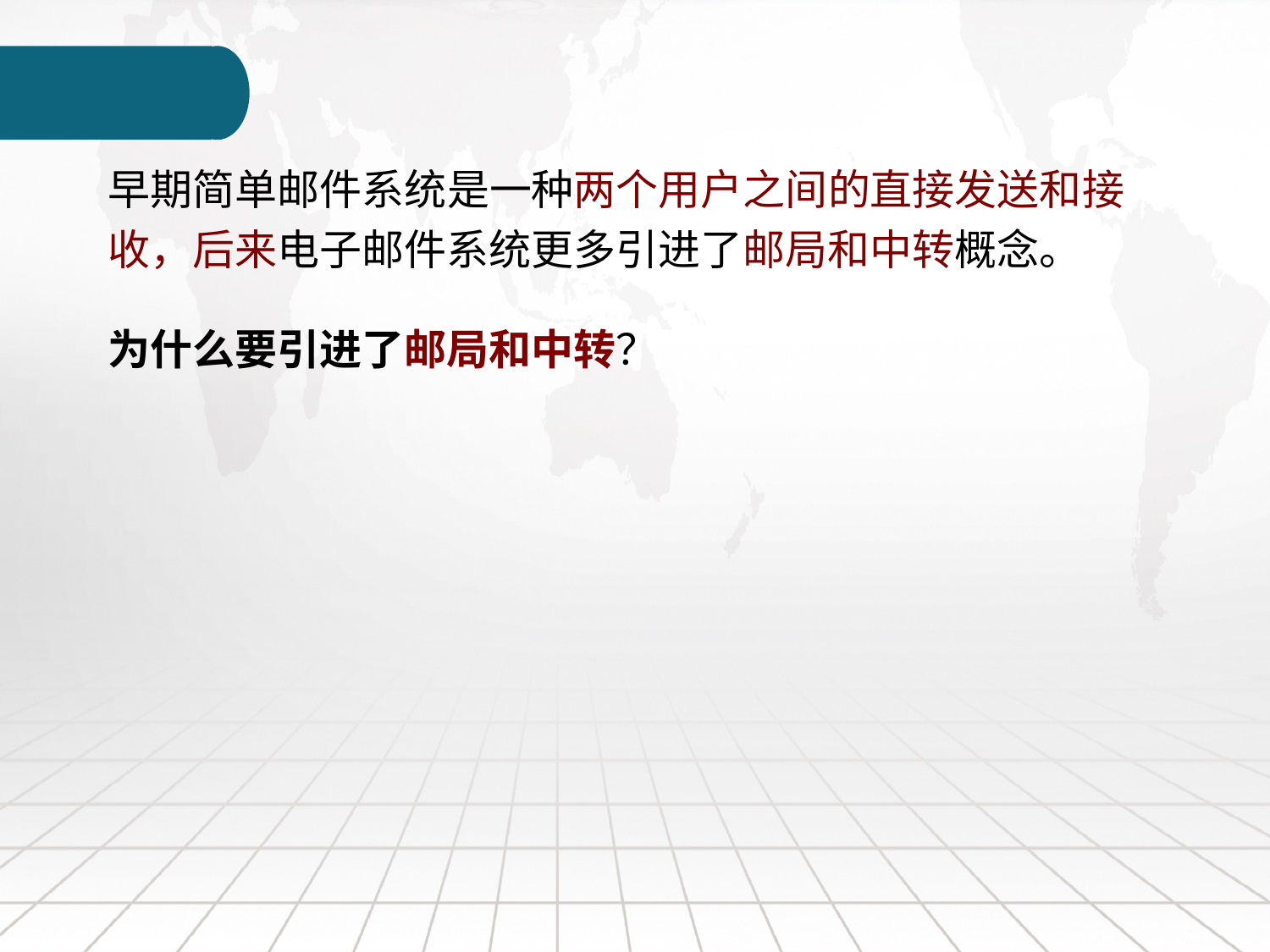

早期简单邮件系统是一种两个用户之间的直接发送和接收，后来电子邮件系统更多引进了邮局和中转概念。
为什么要引进了邮局和中转？